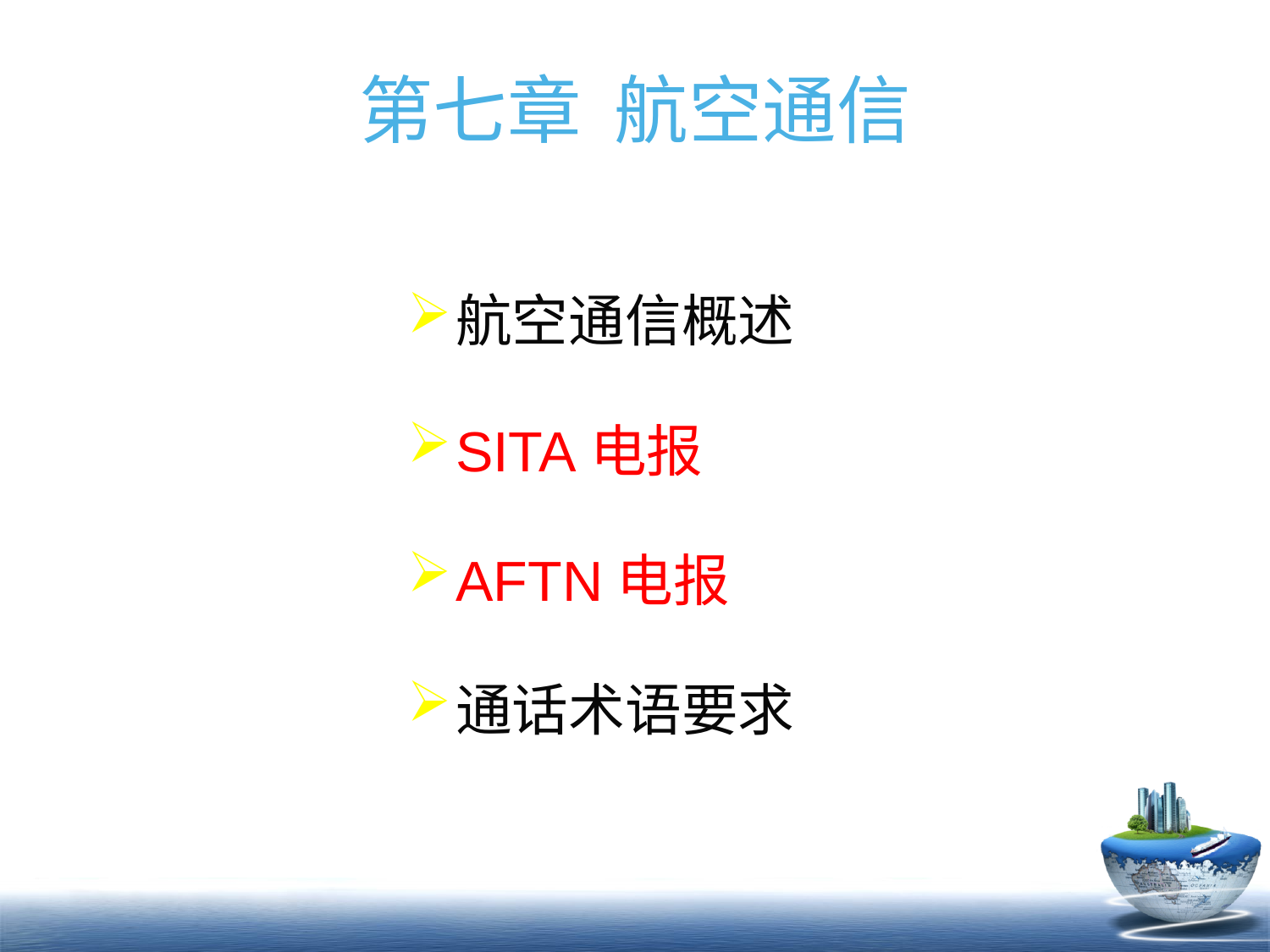

# 第七章  航空通信
航空通信概述
SITA电报
AFTN电报
通话术语要求